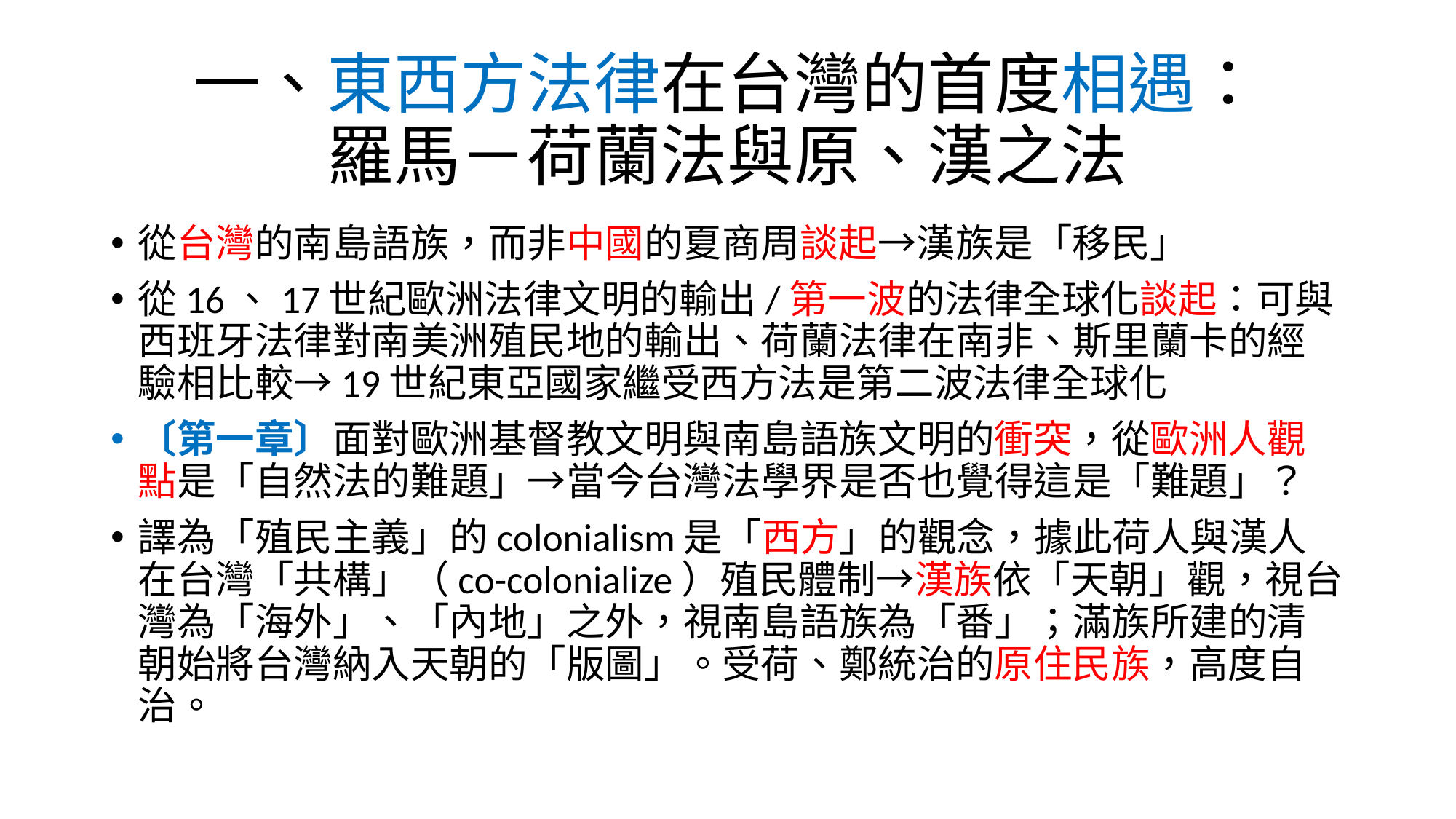

# 一、東西方法律在台灣的首度相遇： 羅馬－荷蘭法與原、漢之法
從台灣的南島語族，而非中國的夏商周談起→漢族是「移民」
從16、17世紀歐洲法律文明的輸出/第一波的法律全球化談起：可與西班牙法律對南美洲殖民地的輸出、荷蘭法律在南非、斯里蘭卡的經驗相比較→19世紀東亞國家繼受西方法是第二波法律全球化
〔第一章〕面對歐洲基督教文明與南島語族文明的衝突，從歐洲人觀點是「自然法的難題」→當今台灣法學界是否也覺得這是「難題」？
譯為「殖民主義」的colonialism是「西方」的觀念，據此荷人與漢人在台灣「共構」（co-colonialize）殖民體制→漢族依「天朝」觀，視台灣為「海外」、「內地」之外，視南島語族為「番」；滿族所建的清朝始將台灣納入天朝的「版圖」。受荷、鄭統治的原住民族，高度自治。